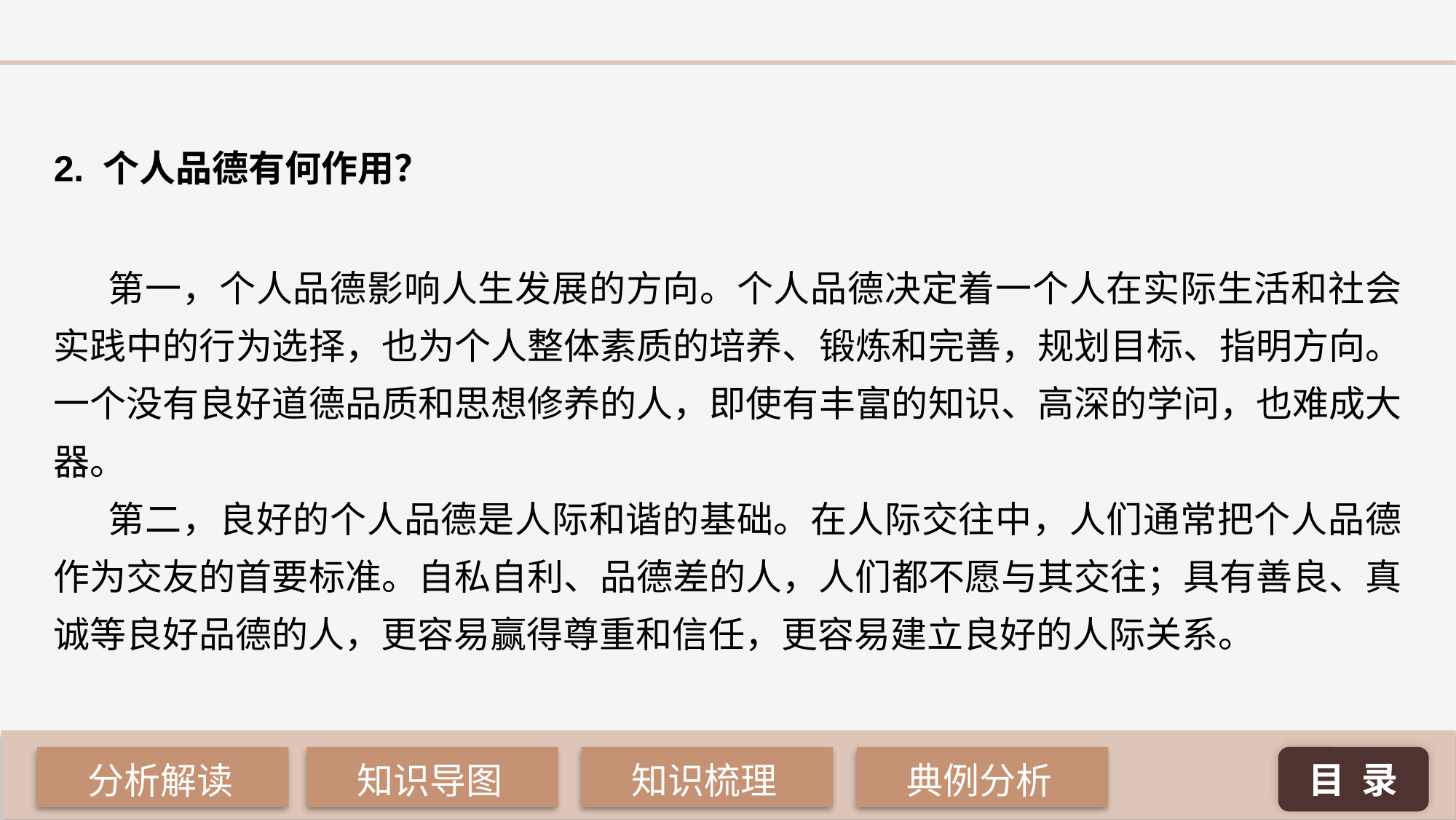

2. 个人品德有何作用？
第一，个人品德影响人生发展的方向。个人品德决定着一个人在实际生活和社会实践中的行为选择，也为个人整体素质的培养、锻炼和完善，规划目标、指明方向。一个没有良好道德品质和思想修养的人，即使有丰富的知识、高深的学问，也难成大器。
第二，良好的个人品德是人际和谐的基础。在人际交往中，人们通常把个人品德作为交友的首要标准。自私自利、品德差的人，人们都不愿与其交往；具有善良、真诚等良好品德的人，更容易赢得尊重和信任，更容易建立良好的人际关系。